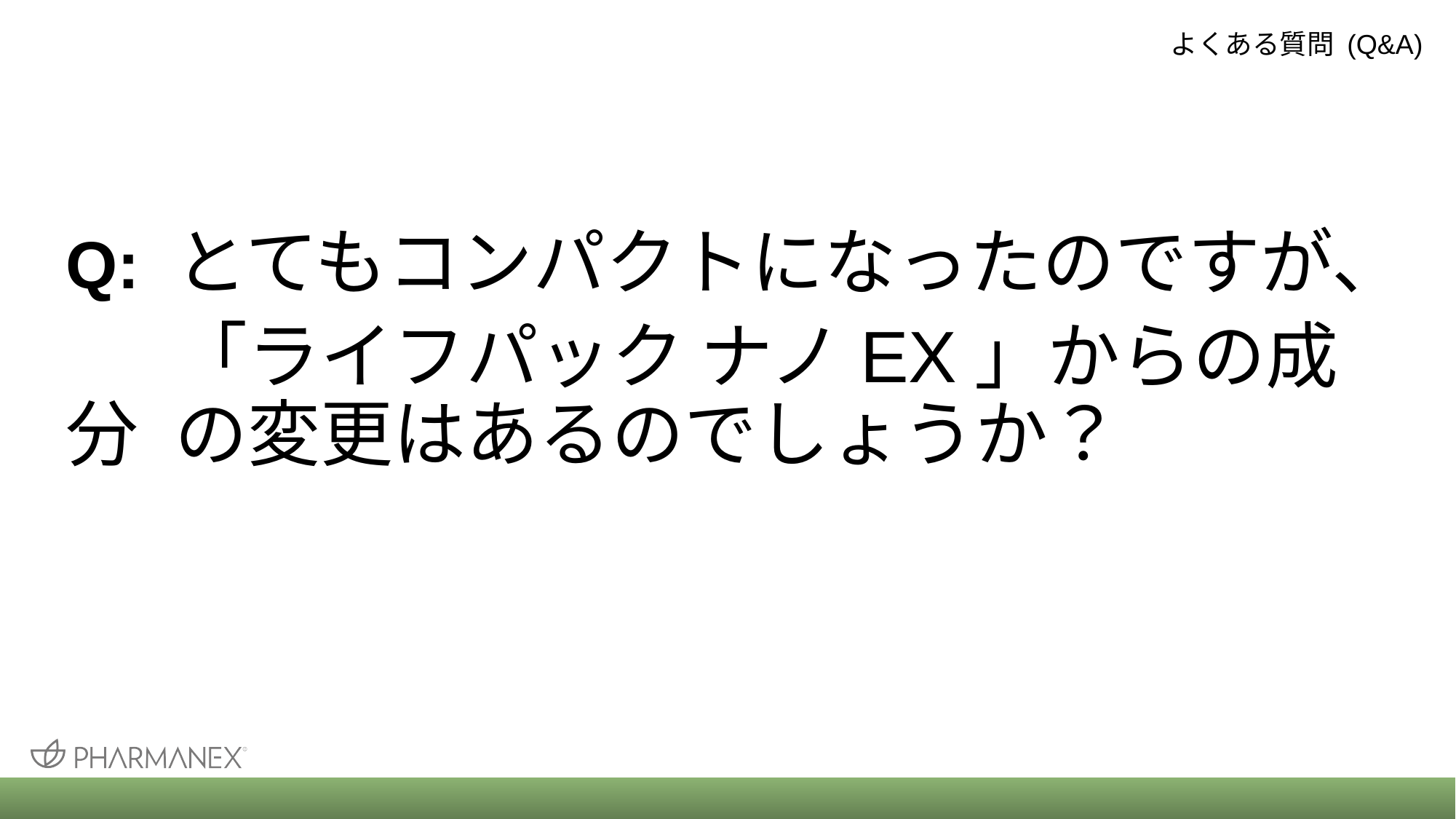

よくある質問 (Q&A)
Q:	とてもコンパクトになったのですが、
	「ライフパック ナノEX」からの成分	の変更はあるのでしょうか？